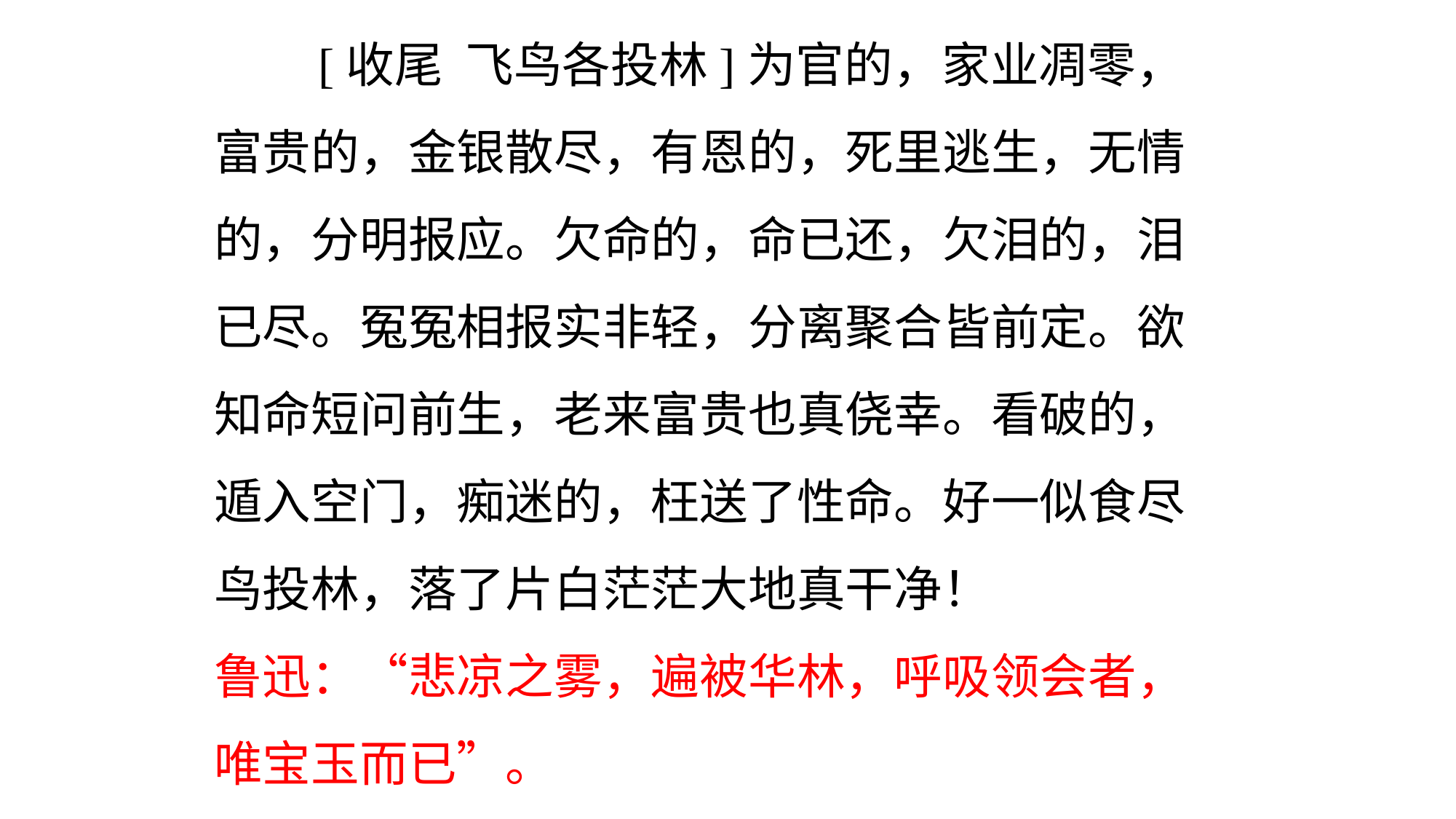

[收尾  飞鸟各投林]为官的，家业凋零，富贵的，金银散尽，有恩的，死里逃生，无情的，分明报应。欠命的，命已还，欠泪的，泪已尽。冤冤相报实非轻，分离聚合皆前定。欲知命短问前生，老来富贵也真侥幸。看破的，遁入空门，痴迷的，枉送了性命。好一似食尽鸟投林，落了片白茫茫大地真干净！
鲁迅：“悲凉之雾，遍被华林，呼吸领会者，唯宝玉而已”。